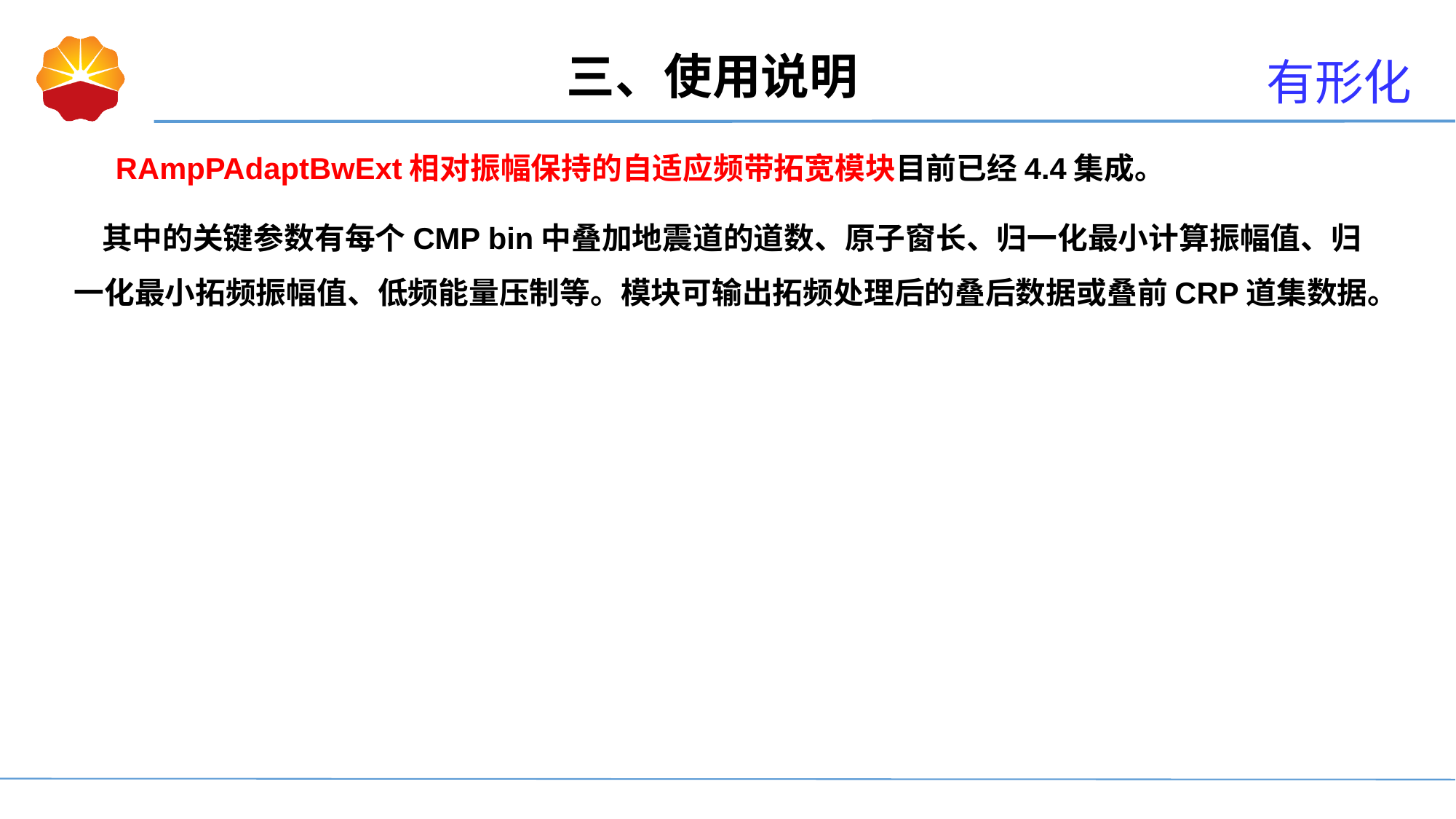

三、使用说明
有形化
     RAmpPAdaptBwExt相对振幅保持的自适应频带拓宽模块目前已经4.4集成。
   其中的关键参数有每个CMP bin中叠加地震道的道数、原子窗长、归一化最小计算振幅值、归一化最小拓频振幅值、低频能量压制等。模块可输出拓频处理后的叠后数据或叠前CRP道集数据。